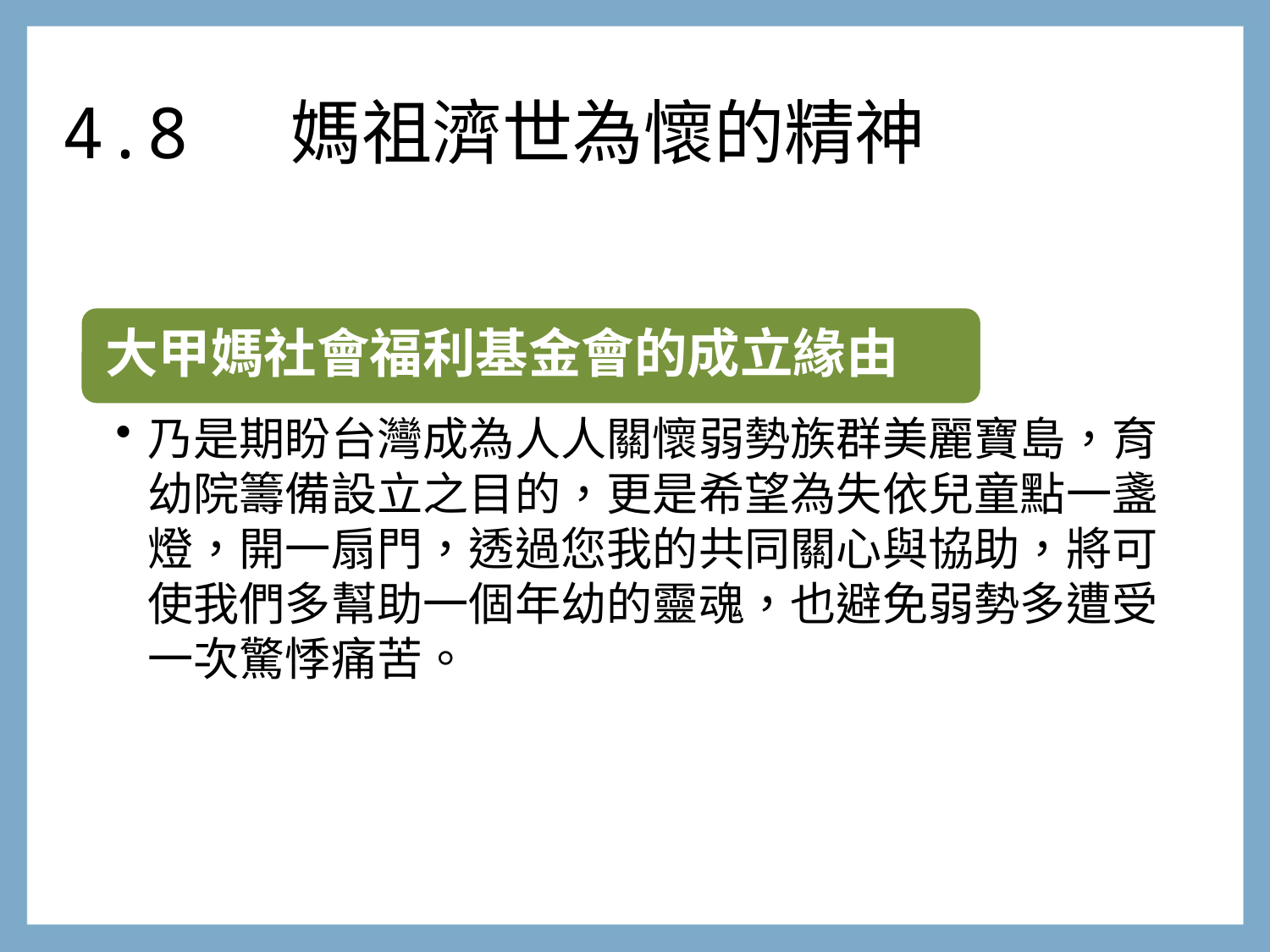

# 4.8  媽祖濟世為懷的精神
大甲媽社會福利基金會的成立緣由
乃是期盼台灣成為人人關懷弱勢族群美麗寶島，育幼院籌備設立之目的，更是希望為失依兒童點一盞燈，開一扇門，透過您我的共同關心與協助，將可使我們多幫助一個年幼的靈魂，也避免弱勢多遭受一次驚悸痛苦。